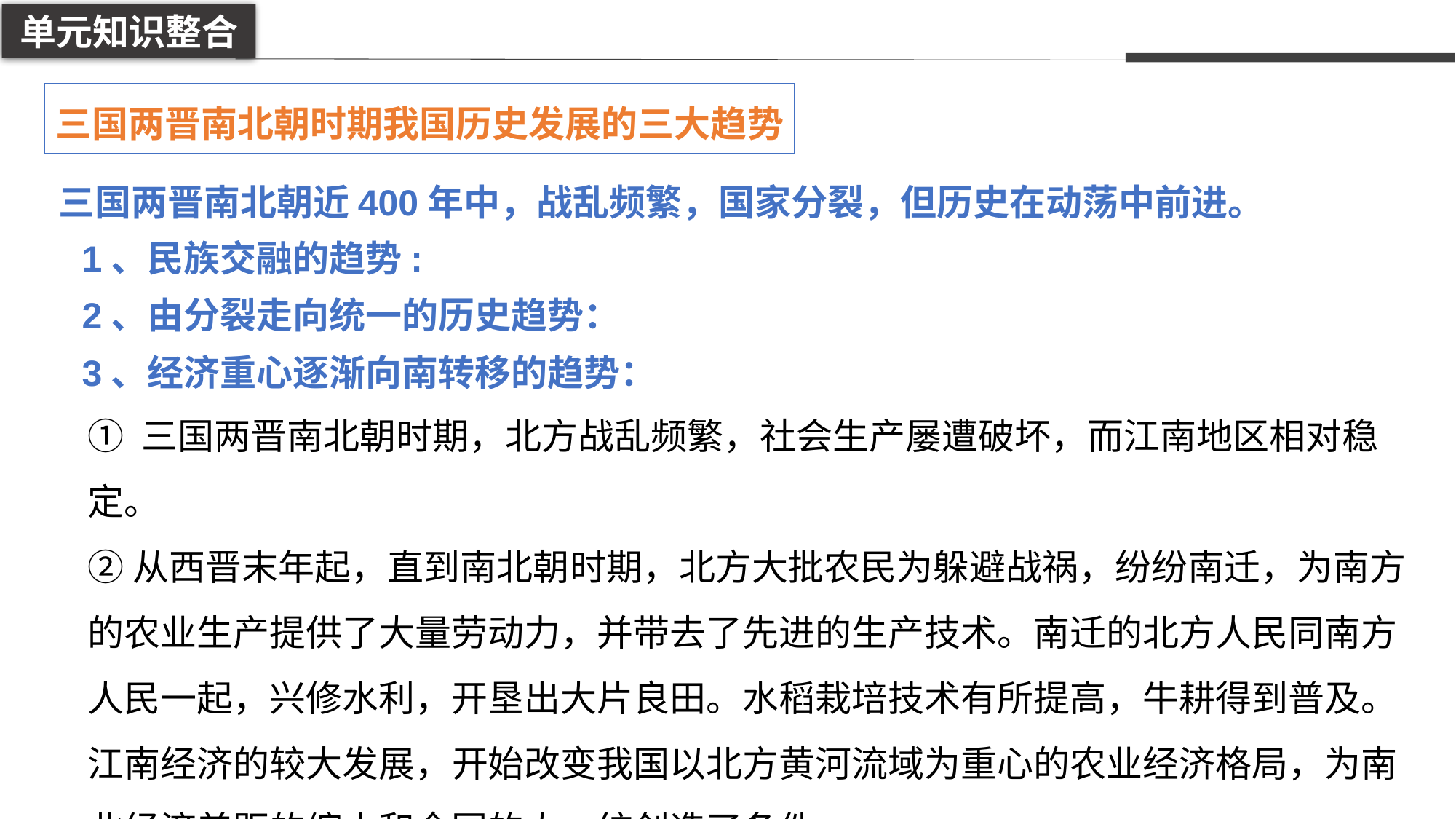

单元知识整合

三国两晋南北朝时期我国历史发展的三大趋势
 三国两晋南北朝近400年中，战乱频繁，国家分裂，但历史在动荡中前进。
    1、民族交融的趋势:
    2、由分裂走向统一的历史趋势：
    3、经济重心逐渐向南转移的趋势：
① 三国两晋南北朝时期，北方战乱频繁，社会生产屡遭破坏，而江南地区相对稳定。
②从西晋末年起，直到南北朝时期，北方大批农民为躲避战祸，纷纷南迁，为南方的农业生产提供了大量劳动力，并带去了先进的生产技术。南迁的北方人民同南方人民一起，兴修水利，开垦出大片良田。水稻栽培技术有所提高，牛耕得到普及。江南经济的较大发展，开始改变我国以北方黄河流域为重心的农业经济格局，为南北经济差距的缩小和全国的大一统创造了条件。